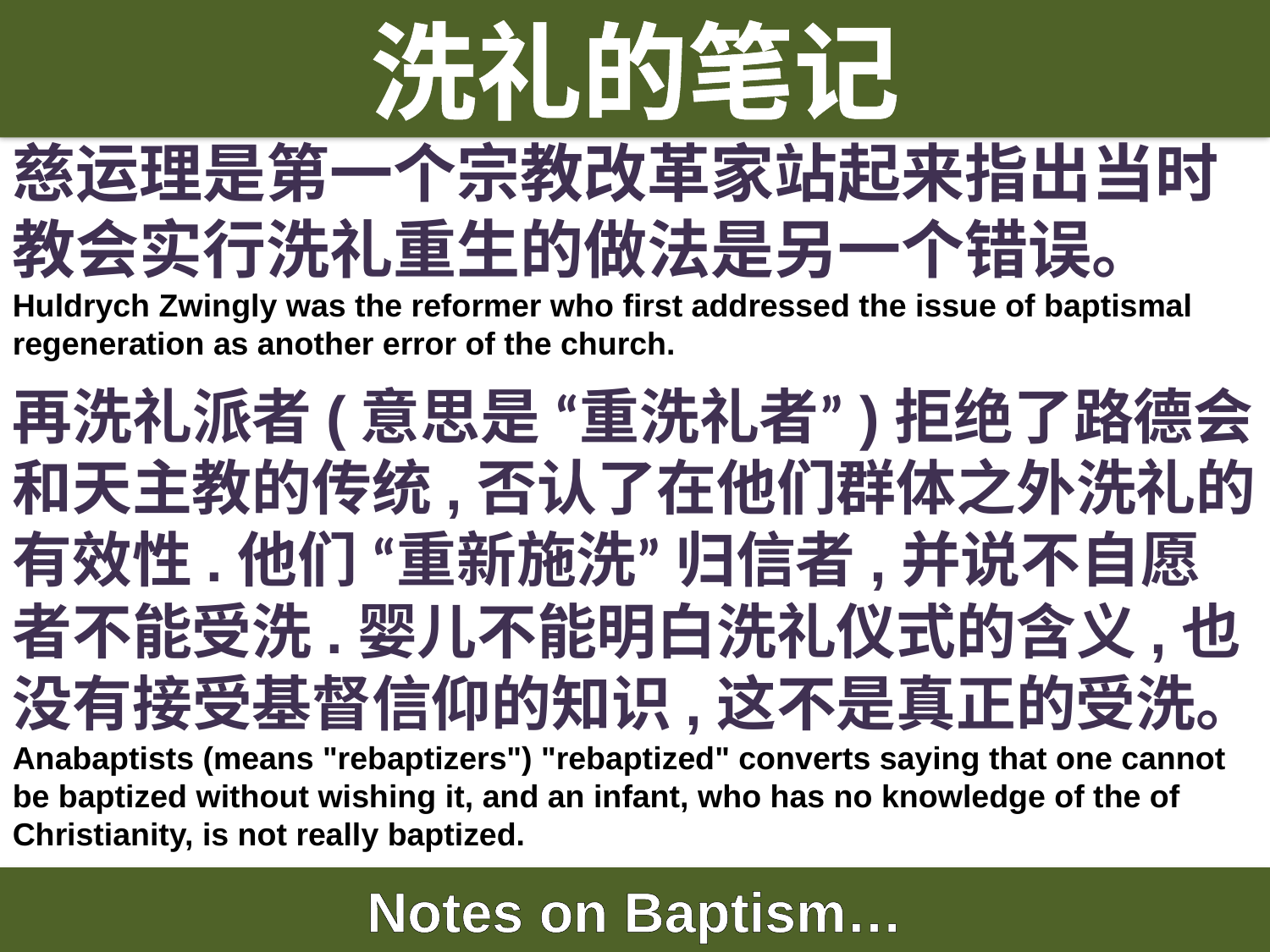

洗礼的笔记
慈运理是第一个宗教改革家站起来指出当时教会实行洗礼重生的做法是另一个错误。
Huldrych Zwingly was the reformer who first addressed the issue of baptismal regeneration as another error of the church.

再洗礼派者(意思是 “重洗礼者”)拒绝了路德会和天主教的传统,否认了在他们群体之外洗礼的有效性.他们 “重新施洗” 归信者,并说不自愿者不能受洗.婴儿不能明白洗礼仪式的含义,也没有接受基督信仰的知识,这不是真正的受洗。
Anabaptists (means "rebaptizers") "rebaptized" converts saying that one cannot be baptized without wishing it, and an infant, who has no knowledge of the of Christianity, is not really baptized.
Notes on Baptism…